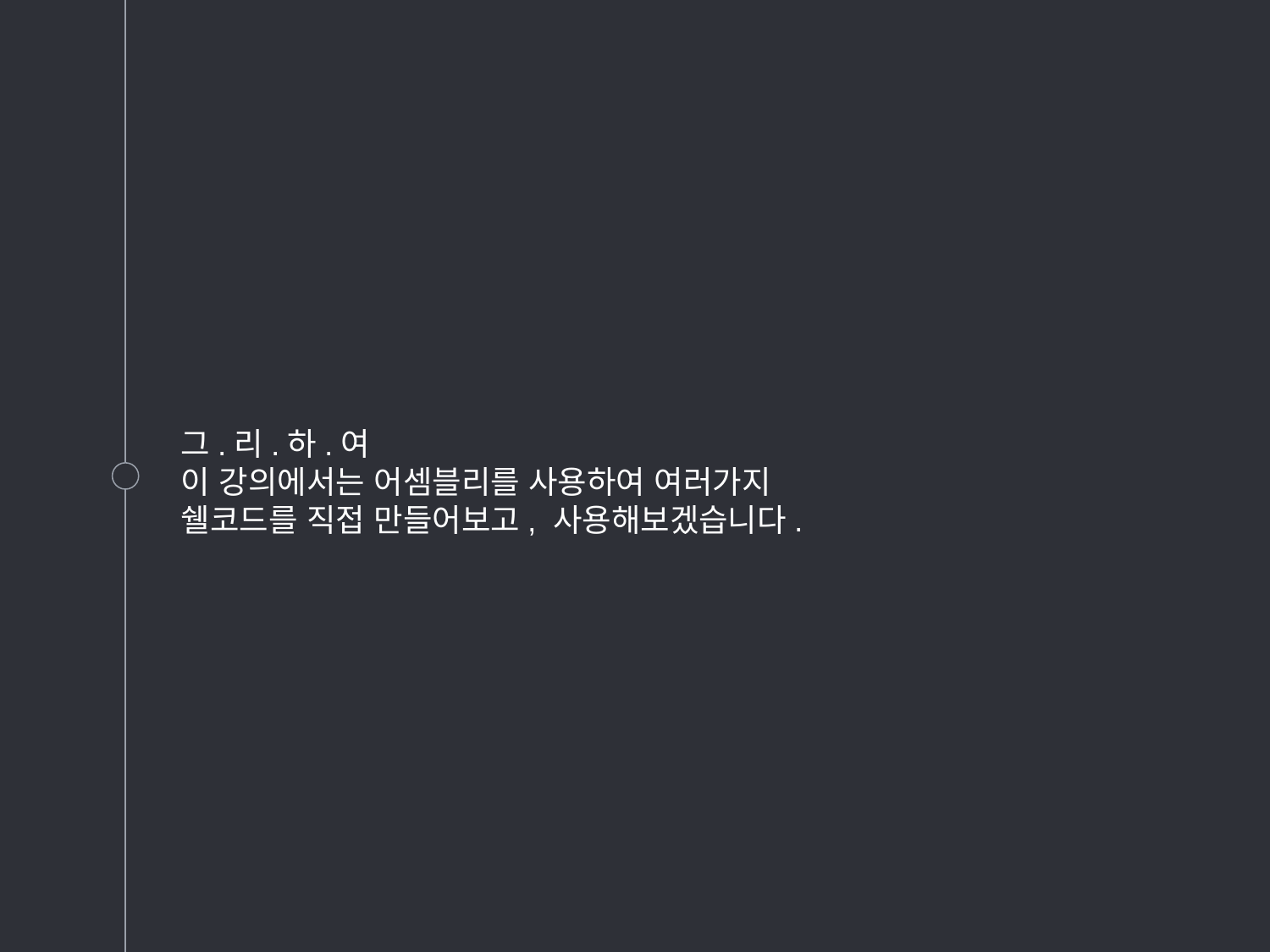

그.리.하.여
이 강의에서는 어셈블리를 사용하여 여러가지
쉘코드를 직접 만들어보고, 사용해보겠습니다.